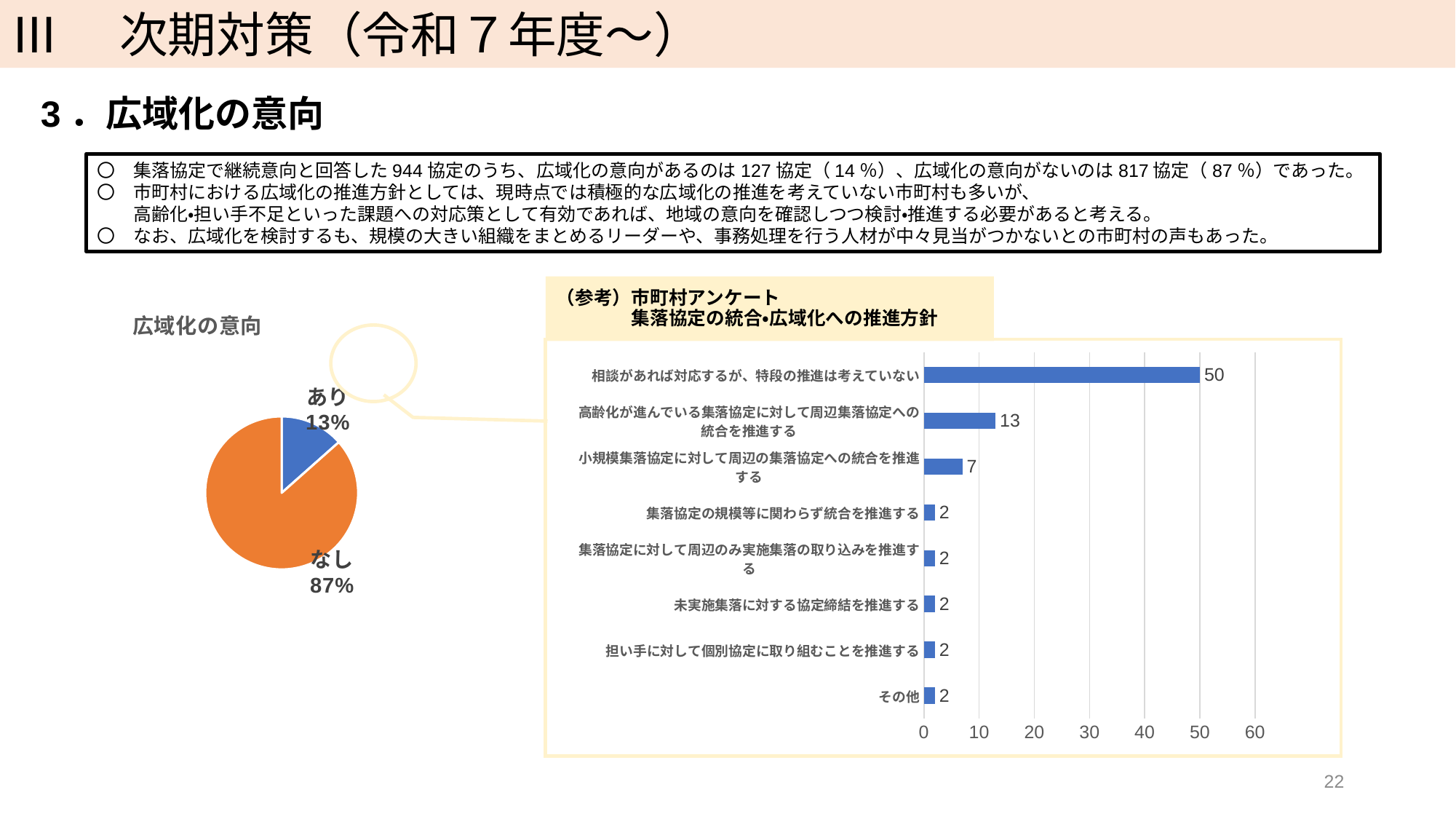

Ⅲ　次期対策（令和７年度～）
3．広域化の意向
〇　集落協定で継続意向と回答した944協定のうち、広域化の意向があるのは127協定（14％）、広域化の意向がないのは817協定（87％）であった。
〇　市町村における広域化の推進方針としては、現時点では積極的な広域化の推進を考えていない市町村も多いが、
　　高齢化・担い手不足といった課題への対応策として有効であれば、地域の意向を確認しつつ検討・推進する必要があると考える。
〇　なお、広域化を検討するも、規模の大きい組織をまとめるリーダーや、事務処理を行う人材が中々見当がつかないとの市町村の声もあった。
（参考）市町村アンケート
　　　　集落協定の統合・広域化への推進方針

### Chart:

| Category | 広域化の意向 |
|---|---|
| あり | 127.0 |
| なし | 817.0 |

### Chart

| Category | 系列１ |
|---|---|
| その他 | 2.0 |
| 担い手に対して個別協定に取り組むことを推進する | 2.0 |
| 未実施集落に対する協定締結を推進する | 2.0 |
| 集落協定に対して周辺のみ実施集落の取り込みを推進する | 2.0 |
| 集落協定の規模等に関わらず統合を推進する | 2.0 |
| 小規模集落協定に対して周辺の集落協定への統合を推進する | 7.0 |
| 高齢化が進んでいる集落協定に対して周辺集落協定への統合を推進する | 13.0 |
| 相談があれば対応するが、特段の推進は考えていない | 50.0 |
22